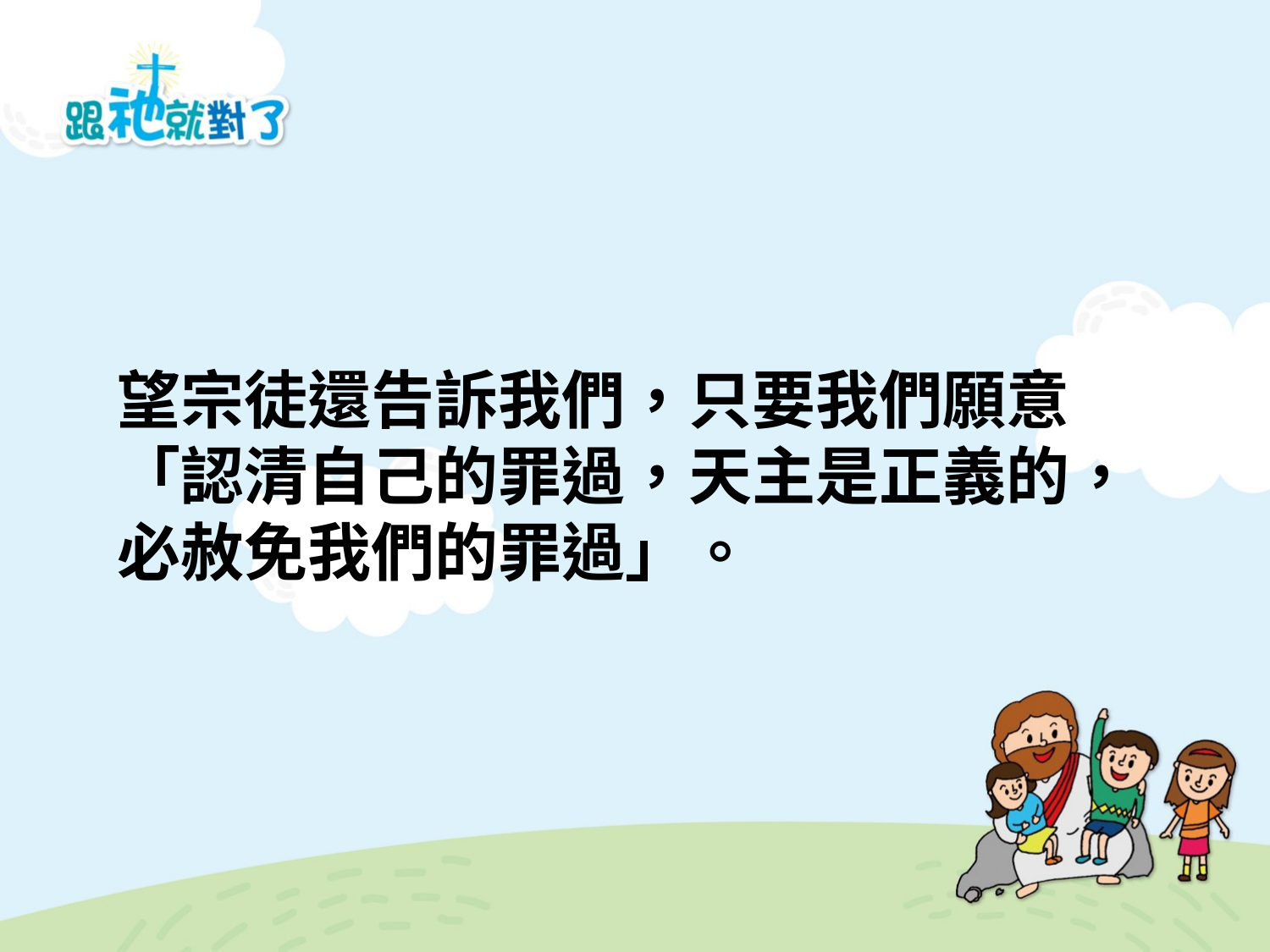

望宗徒還告訴我們，只要我們願意「認清自己的罪過，天主是正義的，必赦免我們的罪過」。